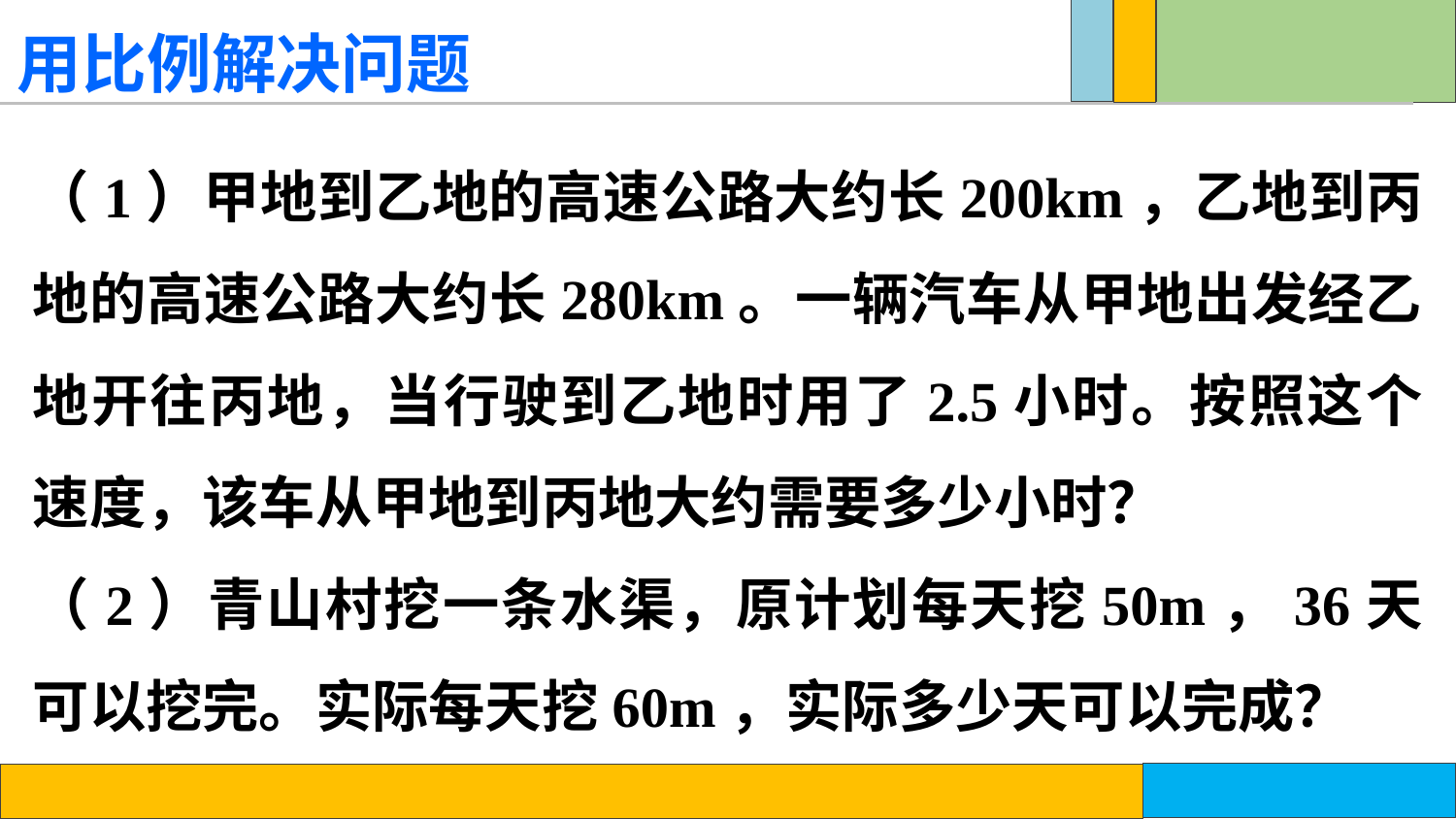

用比例解决问题
（1）甲地到乙地的高速公路大约长200km，乙地到丙地的高速公路大约长280km。一辆汽车从甲地出发经乙地开往丙地，当行驶到乙地时用了2.5小时。按照这个速度，该车从甲地到丙地大约需要多少小时？
（2）青山村挖一条水渠，原计划每天挖50m，36天可以挖完。实际每天挖60m，实际多少天可以完成？